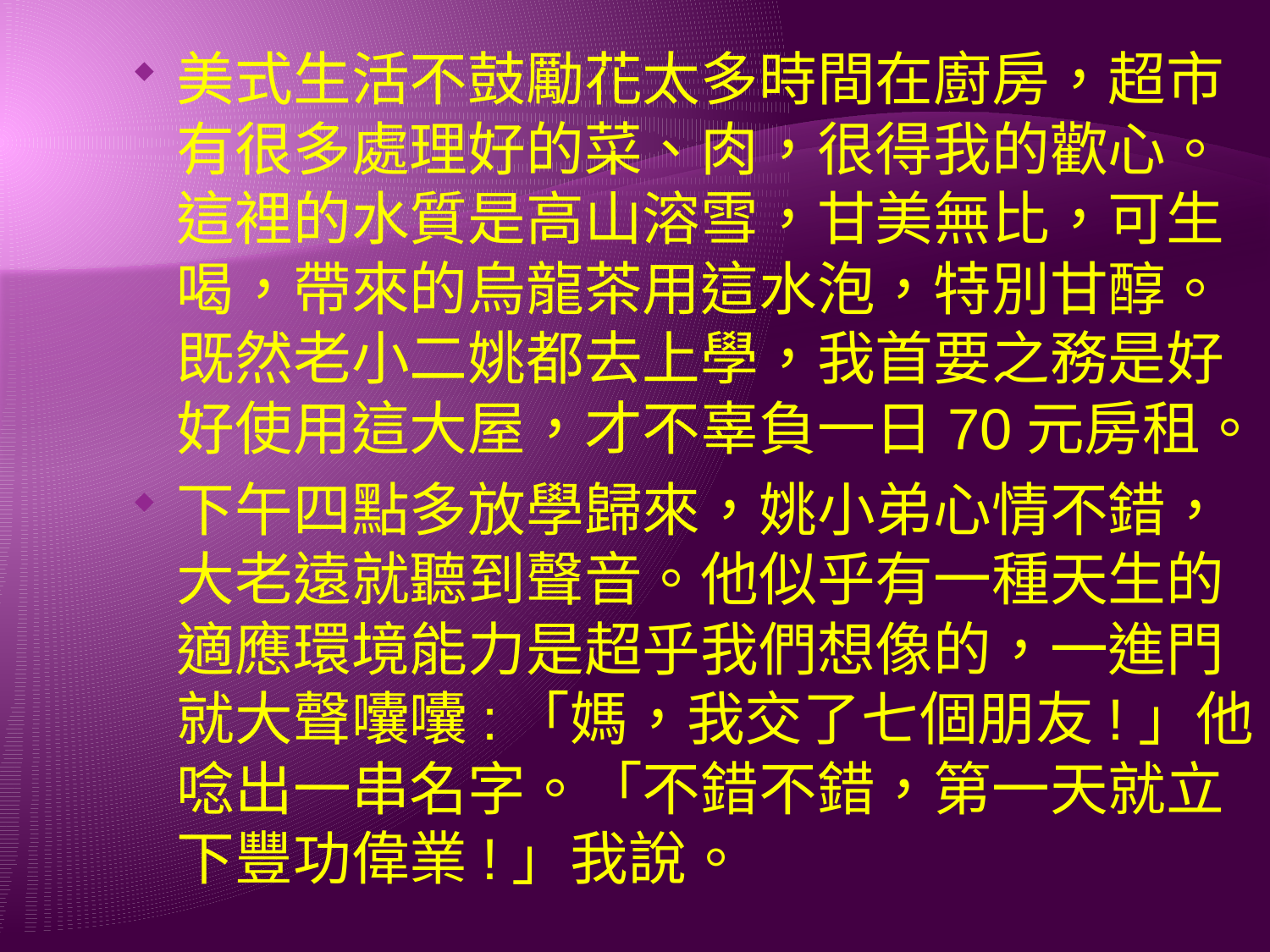

美式生活不鼓勵花太多時間在廚房，超市有很多處理好的菜、肉，很得我的歡心。這裡的水質是高山溶雪，甘美無比，可生喝，帶來的烏龍茶用這水泡，特別甘醇。既然老小二姚都去上學，我首要之務是好好使用這大屋，才不辜負一日70元房租。
下午四點多放學歸來，姚小弟心情不錯，大老遠就聽到聲音。他似乎有一種天生的適應環境能力是超乎我們想像的，一進門就大聲囔囔:「媽，我交了七個朋友!」他唸出一串名字。「不錯不錯，第一天就立下豐功偉業!」我說。